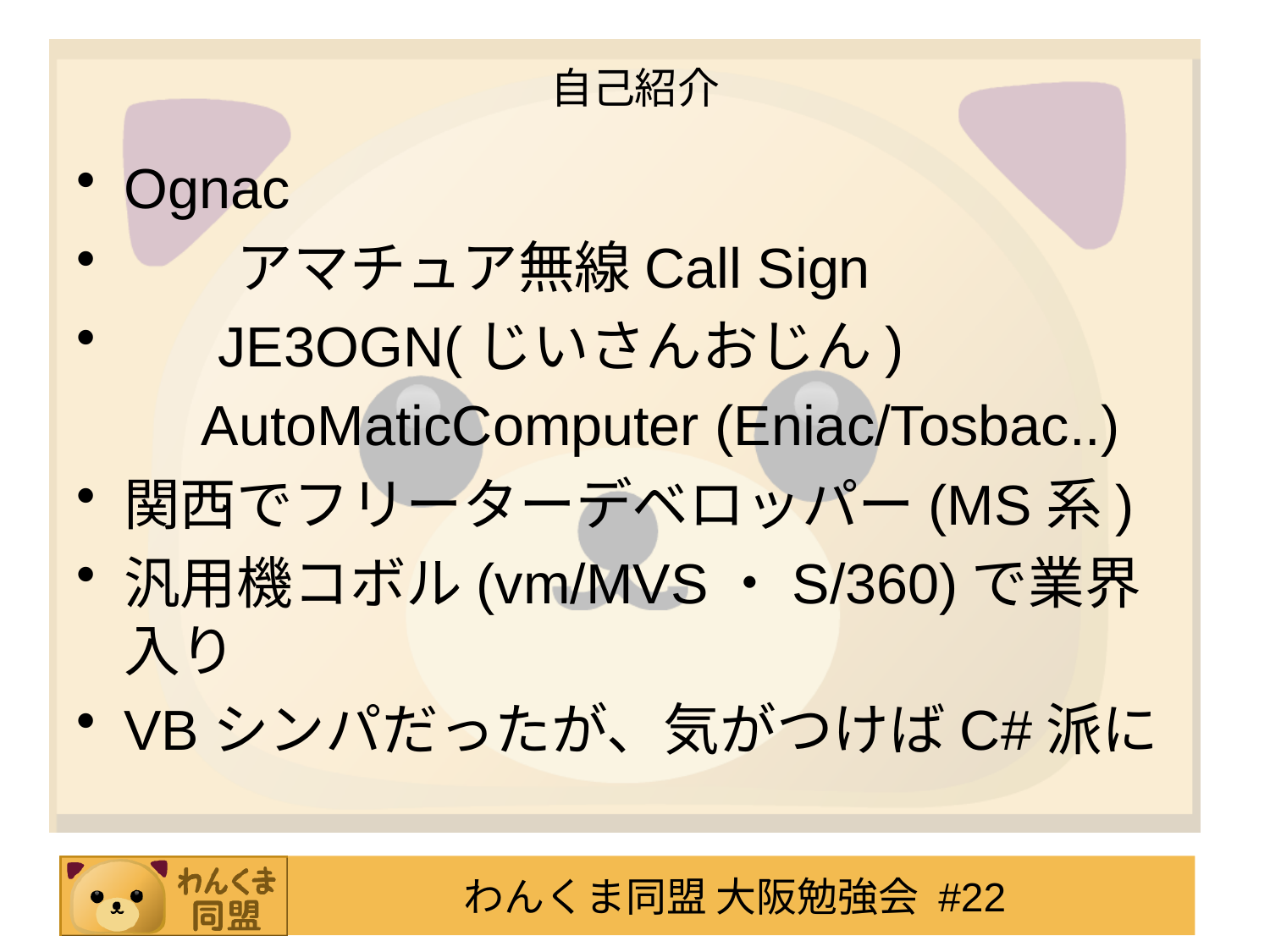

# 自己紹介
Ognac
　　アマチュア無線Call Sign
      JE3OGN(じいさんおじん)
        AutoMaticComputer (Eniac/Tosbac..)
関西でフリーターデベロッパー(MS系)
汎用機コボル(vm/MVS・S/360)で業界入り
VBシンパだったが、気がつけばC#派に